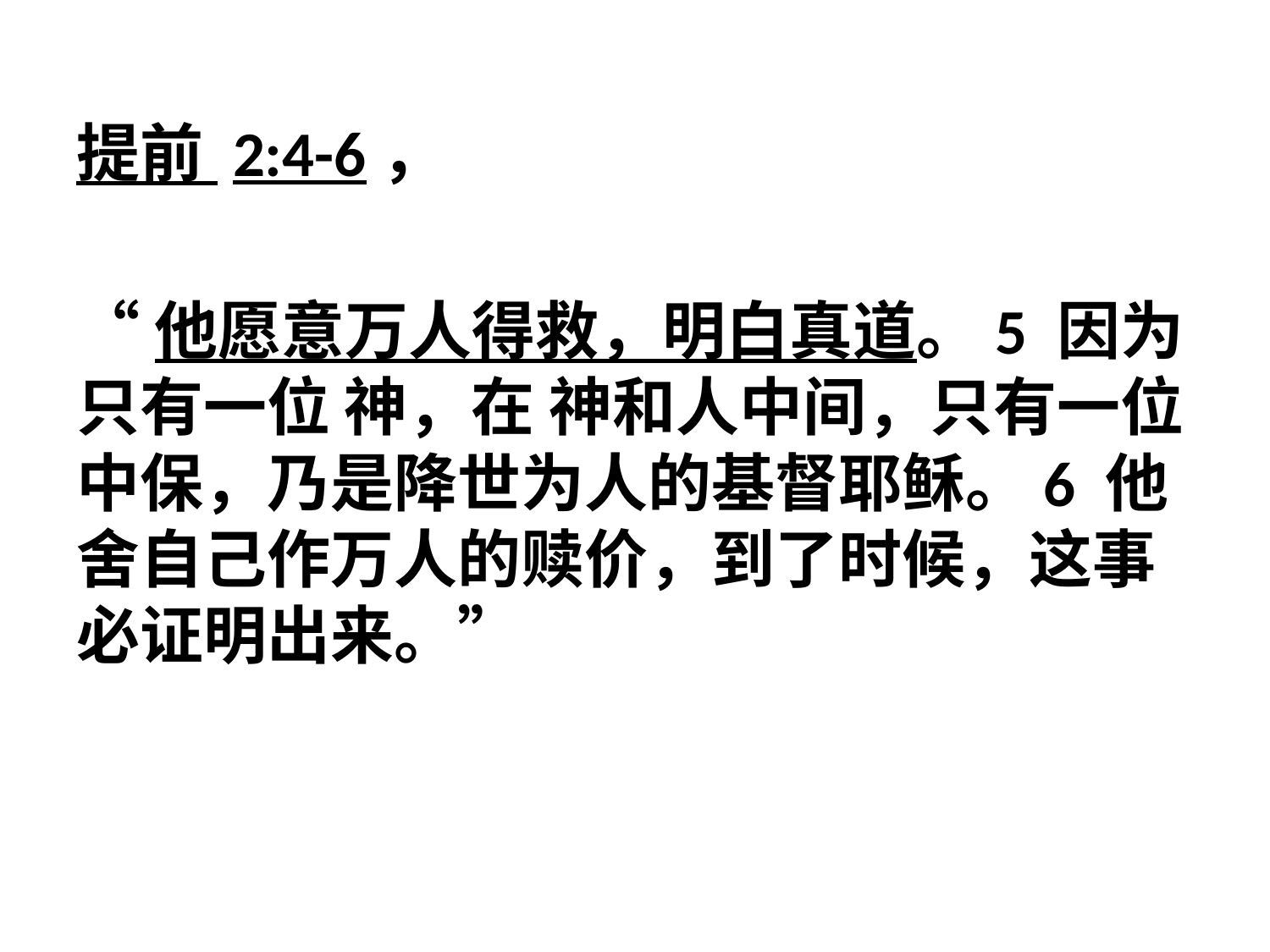

提前 2:4-6，

“他愿意万人得救，明白真道。5 因为只有一位 神，在 神和人中间，只有一位中保，乃是降世为人的基督耶稣。6 他舍自己作万人的赎价，到了时候，这事必证明出来。”